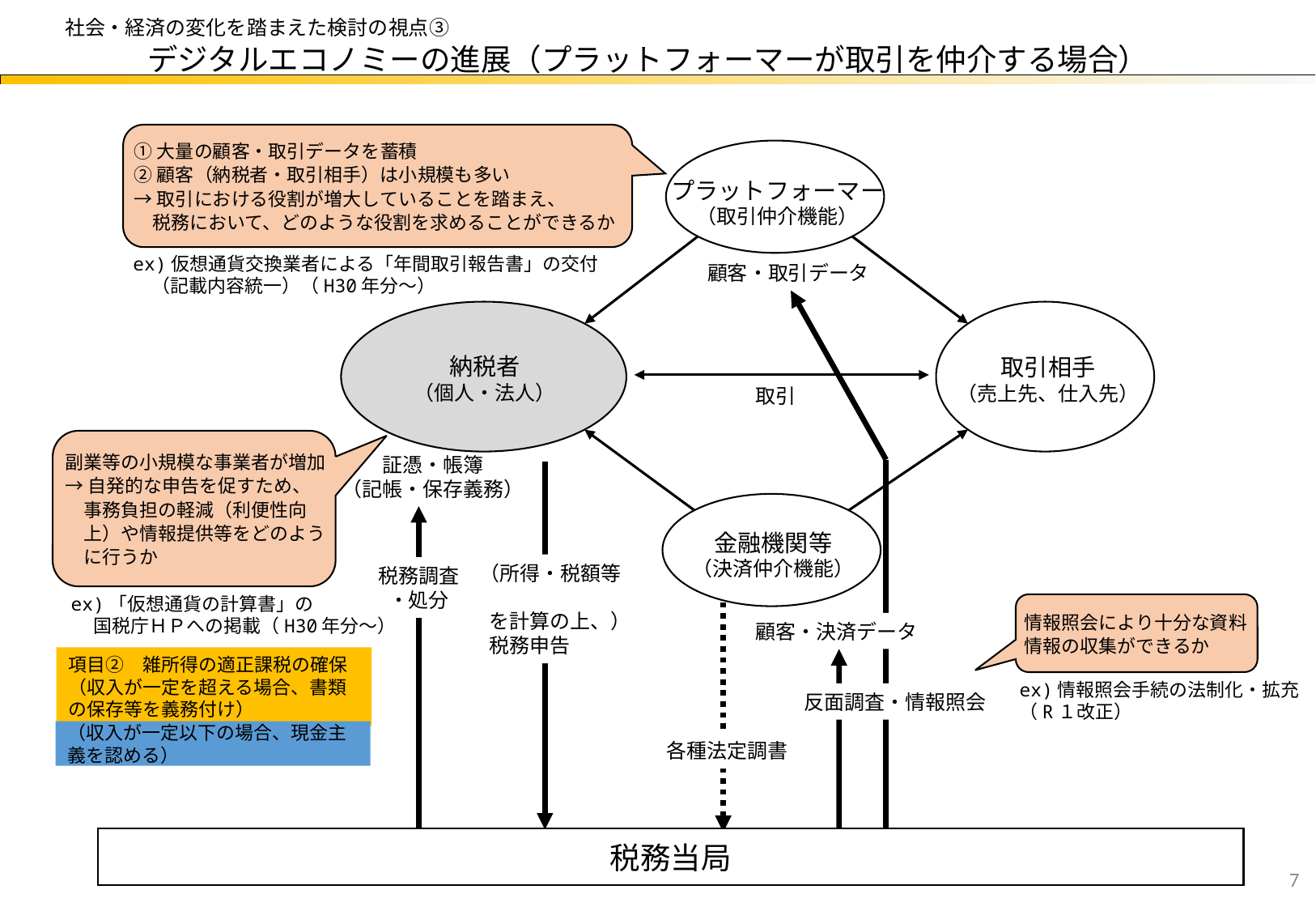

社会・経済の変化を踏まえた検討の視点③
デジタルエコノミーの進展（プラットフォーマーが取引を仲介する場合）

①大量の顧客・取引データを蓄積
②顧客（納税者・取引相手）は小規模も多い
→取引における役割が増大していることを踏まえ、
　税務において、どのような役割を求めることができるか

プラットフォーマー
（取引仲介機能）
ex)仮想通貨交換業者による「年間取引報告書」の交付
　（記載内容統一）（H30年分～）
顧客・取引データ

納税者
（個人・法人）
取引相手
（売上先、仕入先）
取引

副業等の小規模な事業者が増加
→自発的な申告を促すため、
　事務負担の軽減（利便性向
　上）や情報提供等をどのよう
　に行うか
証憑・帳簿
（記帳・保存義務）

金融機関等
（決済仲介機能）
（所得・税額等
 を計算の上、）
 税務申告
税務調査
・処分
ex)「仮想通貨の計算書」の
　 国税庁ＨＰへの掲載（H30年分～）
情報照会により十分な資料情報の収集ができるか
顧客・決済データ
項目②　雑所得の適正課税の確保
（収入が一定を超える場合、書類の保存等を義務付け）
ex)情報照会手続の法制化・拡充（R１改正）
反面調査・情報照会
（収入が一定以下の場合、現金主義を認める）
各種法定調書
税務当局
7